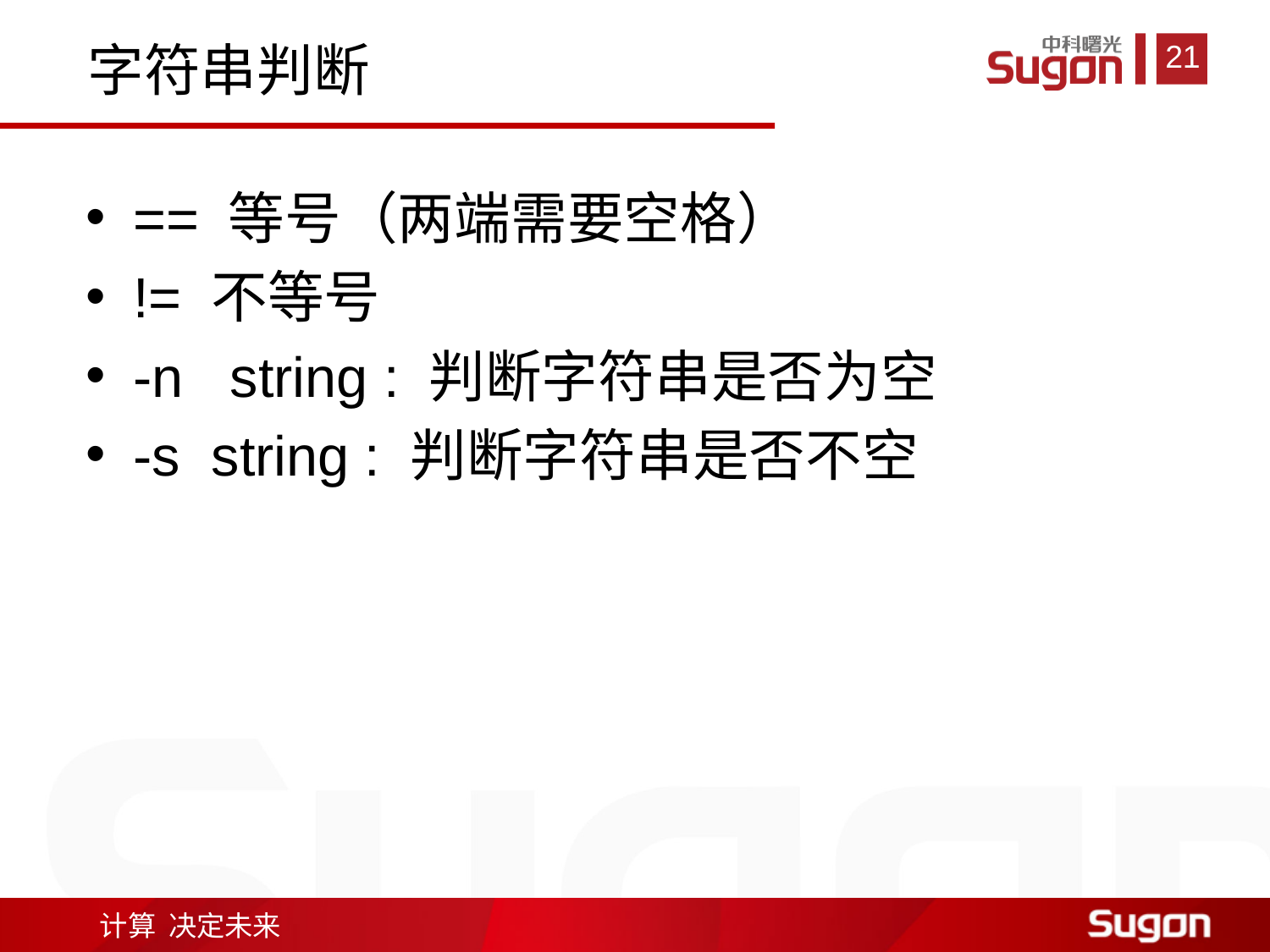

字符串判断
== 等号（两端需要空格）
!= 不等号
-n   string : 判断字符串是否为空
-s  string : 判断字符串是否不空